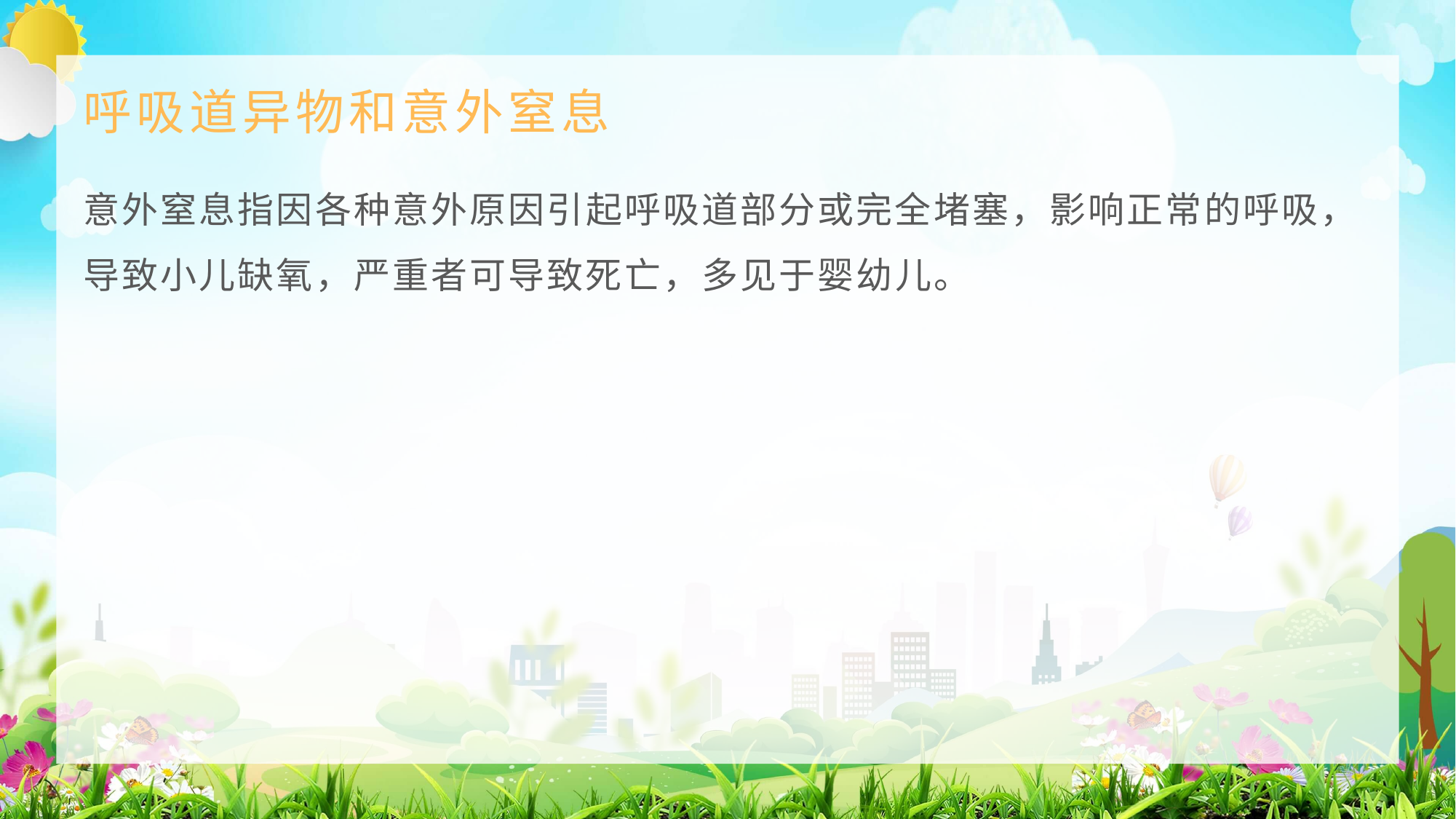

# 呼吸道异物和意外窒息

意外窒息指因各种意外原因引起呼吸道部分或完全堵塞，影响正常的呼吸，导致小儿缺氧，严重者可导致死亡，多见于婴幼儿。